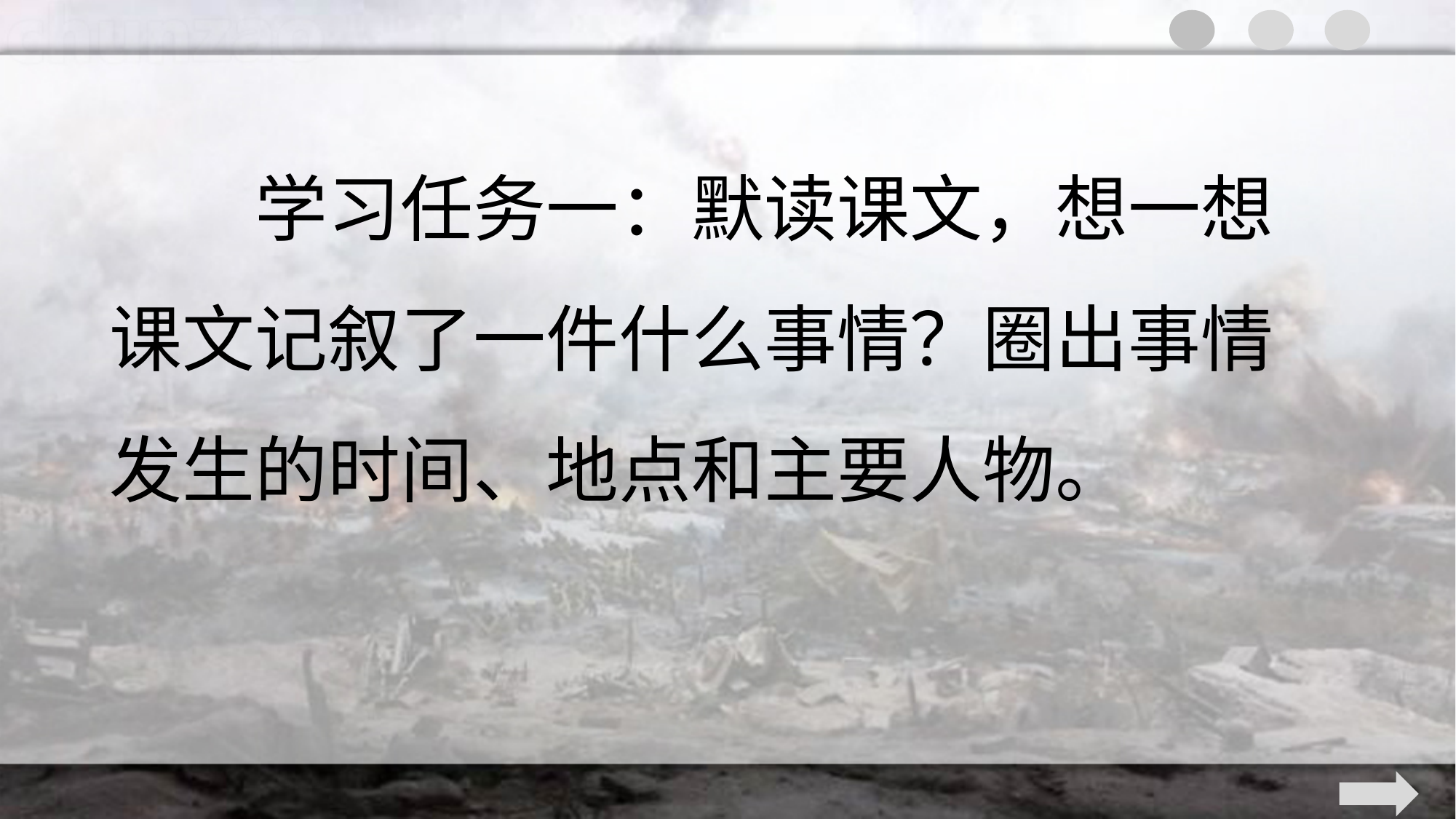

学习任务一：默读课文，想一想课文记叙了一件什么事情？圈出事情发生的时间、地点和主要人物。